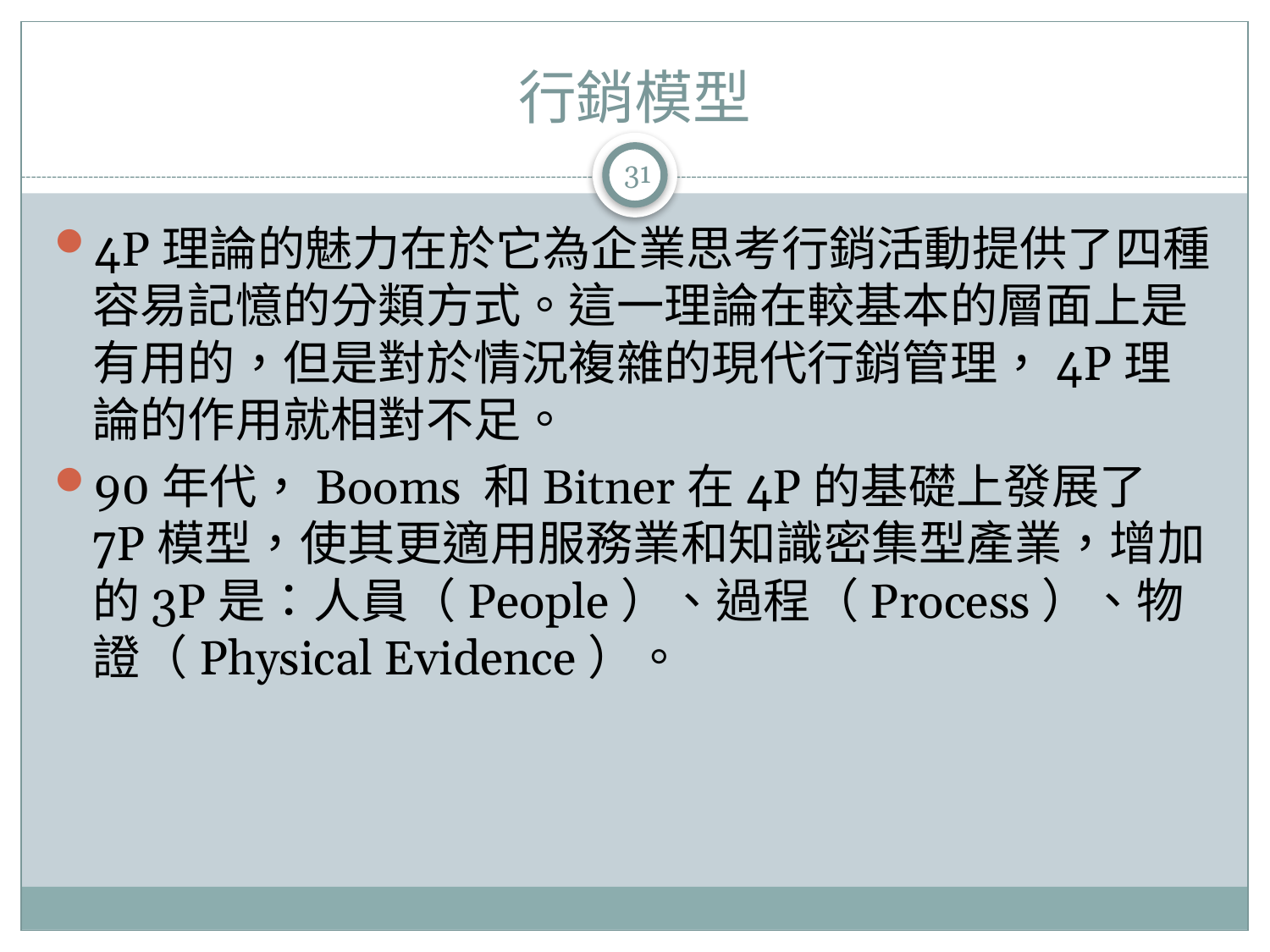

# 行銷模型
31
4P理論的魅力在於它為企業思考行銷活動提供了四種容易記憶的分類方式。這一理論在較基本的層面上是有用的，但是對於情況複雜的現代行銷管理，4P理論的作用就相對不足。
90年代，Booms 和Bitner在4P的基礎上發展了7P模型，使其更適用服務業和知識密集型產業，增加的3P是：人員（People）、過程（Process）、物證（Physical Evidence）。